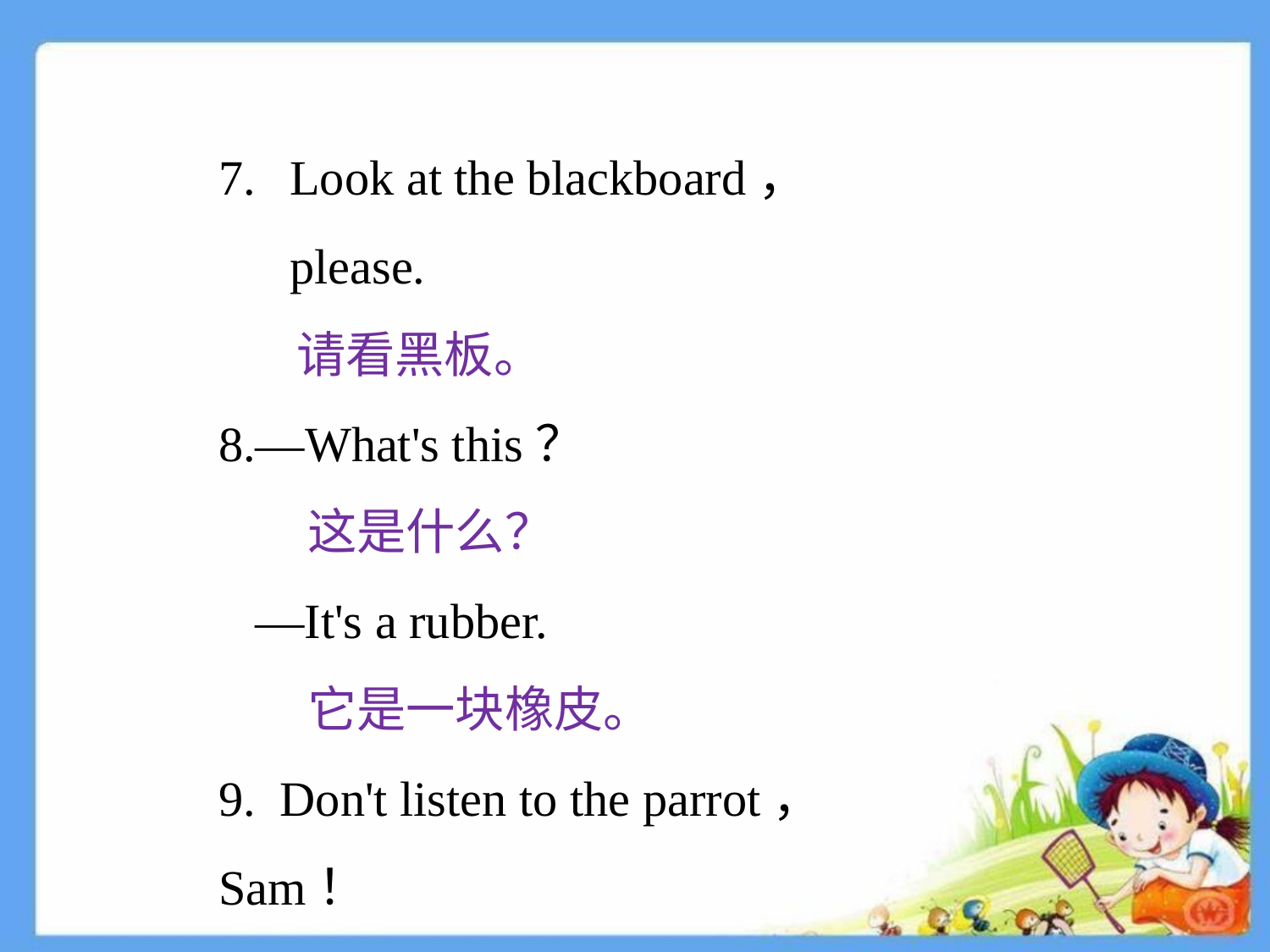

Look at the blackboard， please.
      请看黑板。
8.—What's this？
       这是什么？
   —It's a rubber.
       它是一块橡皮。
9.  Don't listen to the parrot， Sam！
     萨姆，不要听鹦鹉说话。